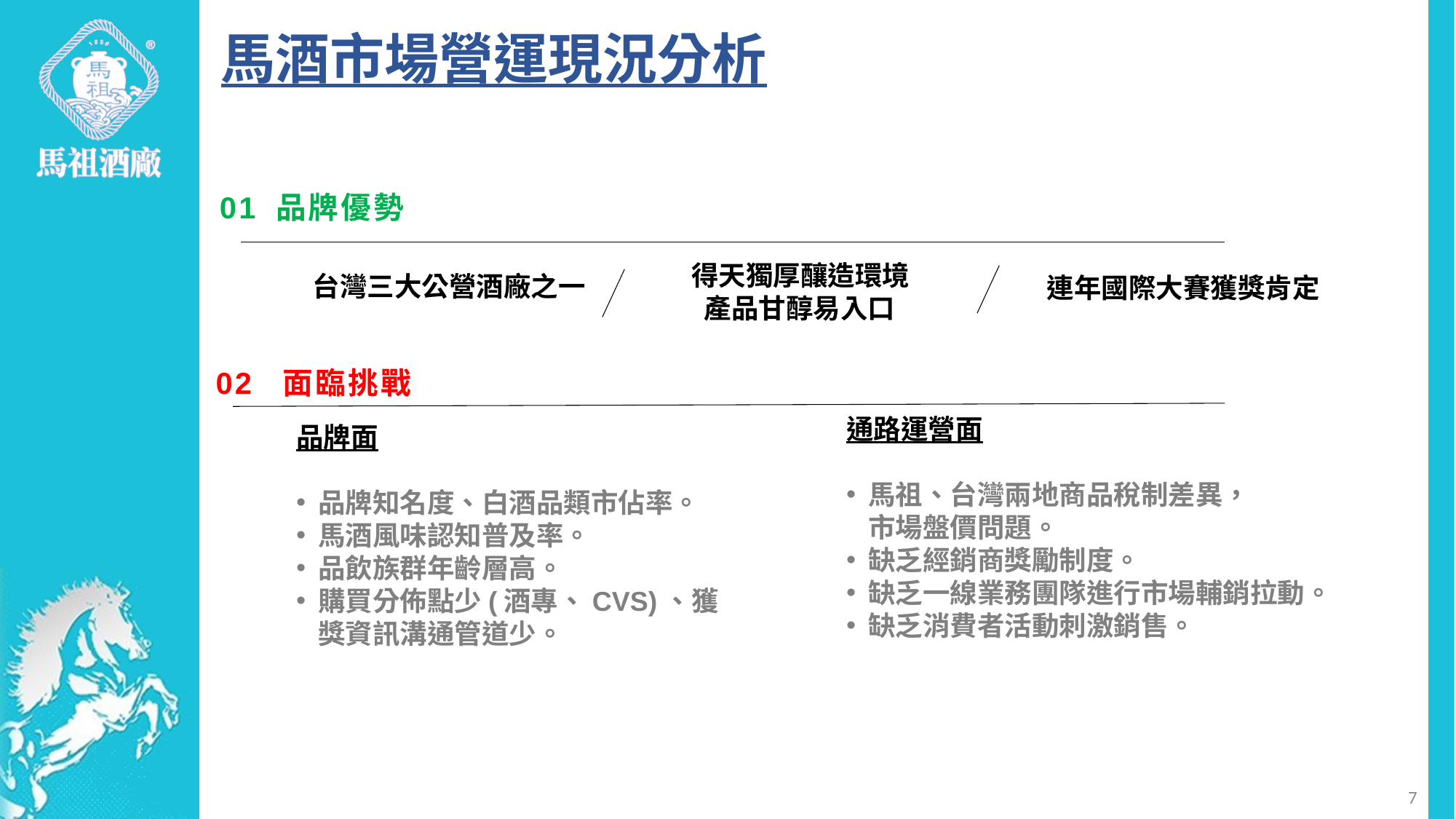

# 馬酒市場營運現況分析
01 品牌優勢
得天獨厚釀造環境
 產品甘醇易入口
台灣三大公營酒廠之一
連年國際大賽獲獎肯定
02  面臨挑戰
通路運營面

馬祖、台灣兩地商品稅制差異，
市場盤價問題。
缺乏經銷商獎勵制度。
缺乏一線業務團隊進行市場輔銷拉動。
缺乏消費者活動刺激銷售。
品牌面

品牌知名度、白酒品類市佔率。
馬酒風味認知普及率。
品飲族群年齡層高。
購買分佈點少(酒專、CVS)、獲獎資訊溝通管道少。
7